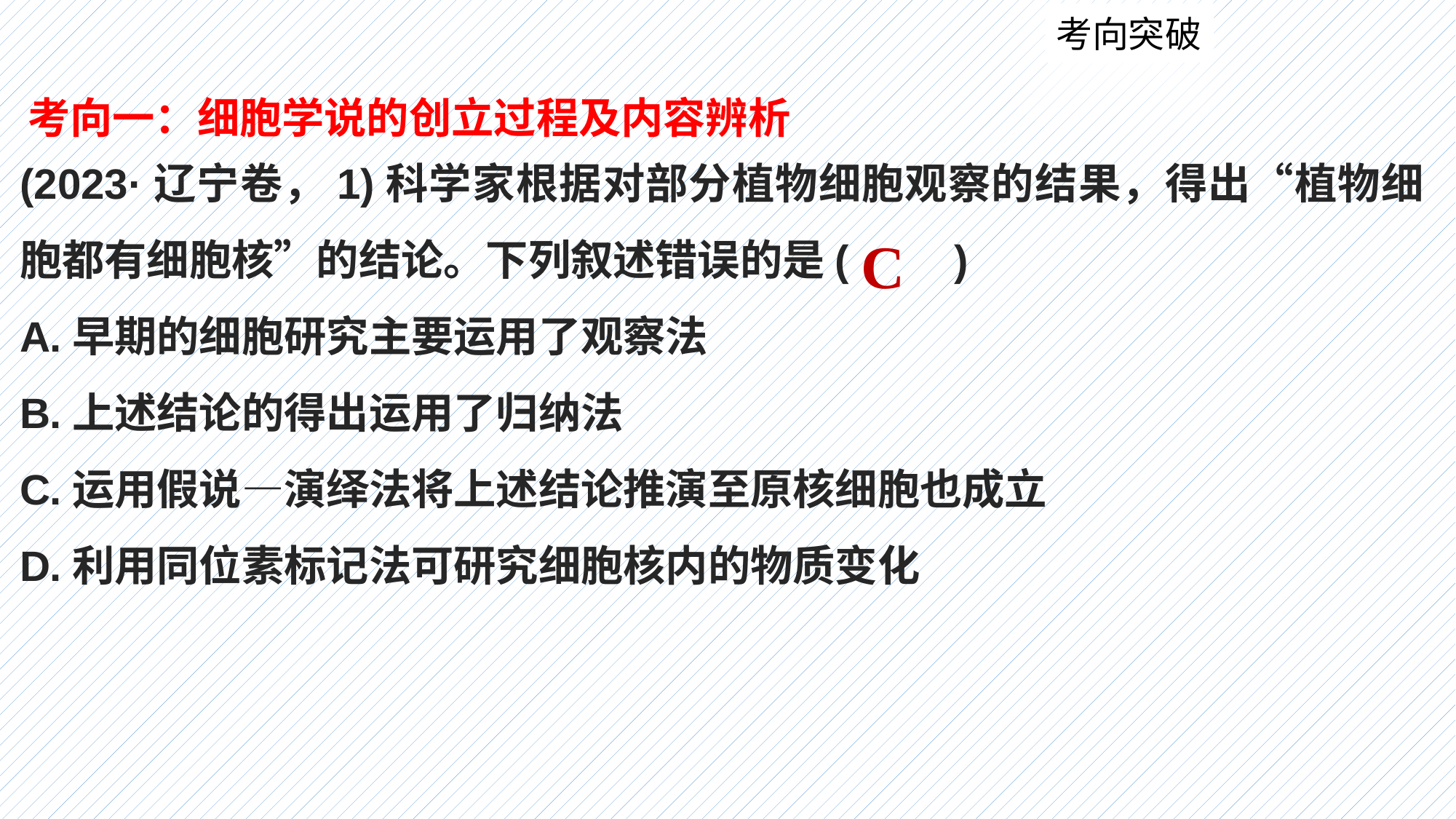

考向突破
考向一：细胞学说的创立过程及内容辨析
(2023·辽宁卷，1)科学家根据对部分植物细胞观察的结果，得出“植物细胞都有细胞核”的结论。下列叙述错误的是(　　)
A.早期的细胞研究主要运用了观察法
B.上述结论的得出运用了归纳法
C.运用假说—演绎法将上述结论推演至原核细胞也成立
D.利用同位素标记法可研究细胞核内的物质变化
C